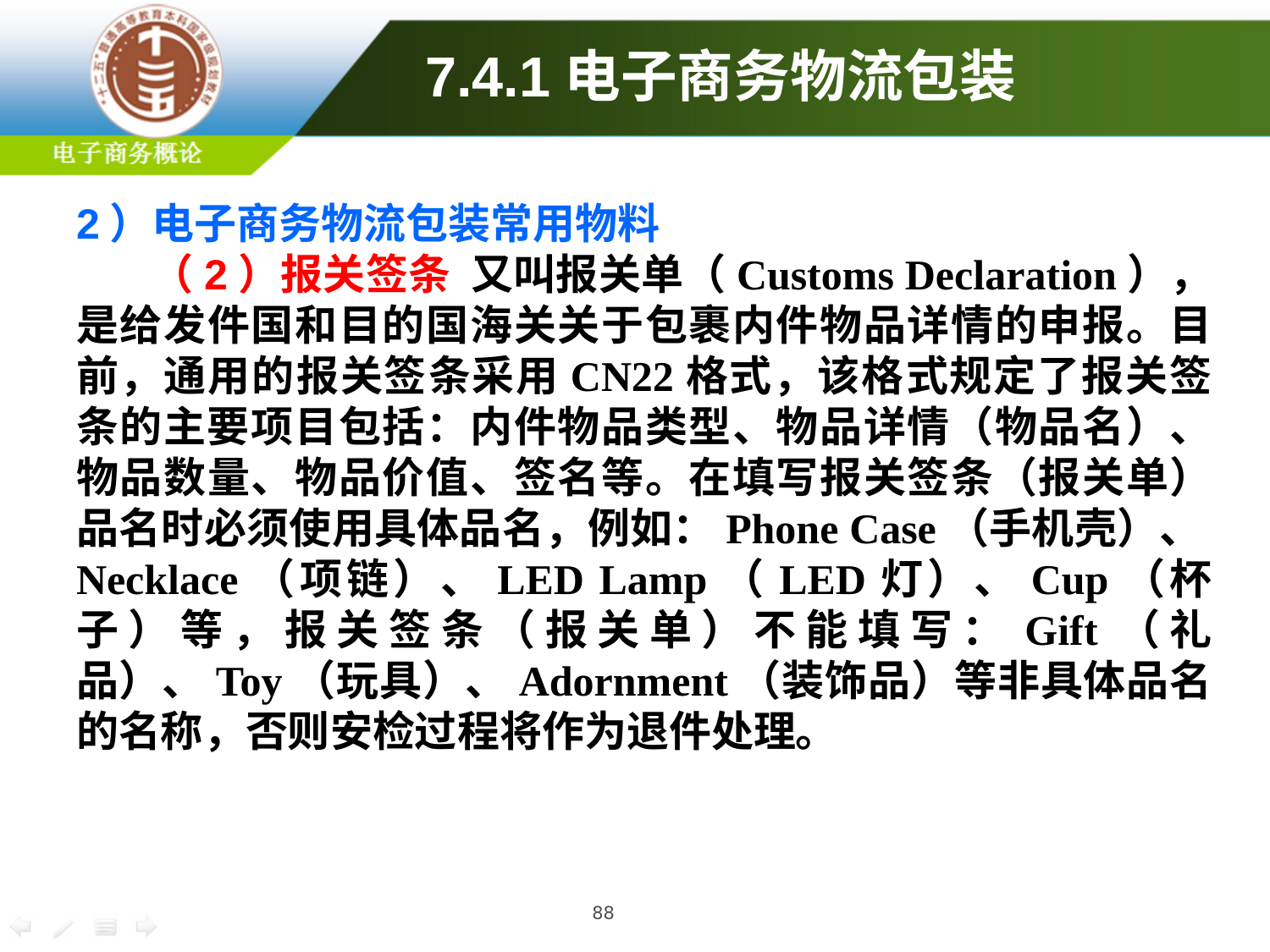

# 7.4.1电子商务物流包装
2）电子商务物流包装常用物料
（2）报关签条  又叫报关单（Customs Declaration），是给发件国和目的国海关关于包裹内件物品详情的申报。目前，通用的报关签条采用CN22格式，该格式规定了报关签条的主要项目包括：内件物品类型、物品详情（物品名）、物品数量、物品价值、签名等。在填写报关签条（报关单）品名时必须使用具体品名，例如：Phone Case（手机壳）、Necklace（项链）、LED Lamp（LED灯）、Cup（杯子）等，报关签条（报关单）不能填写：Gift（礼品）、Toy（玩具）、Adornment（装饰品）等非具体品名的名称，否则安检过程将作为退件处理。
88